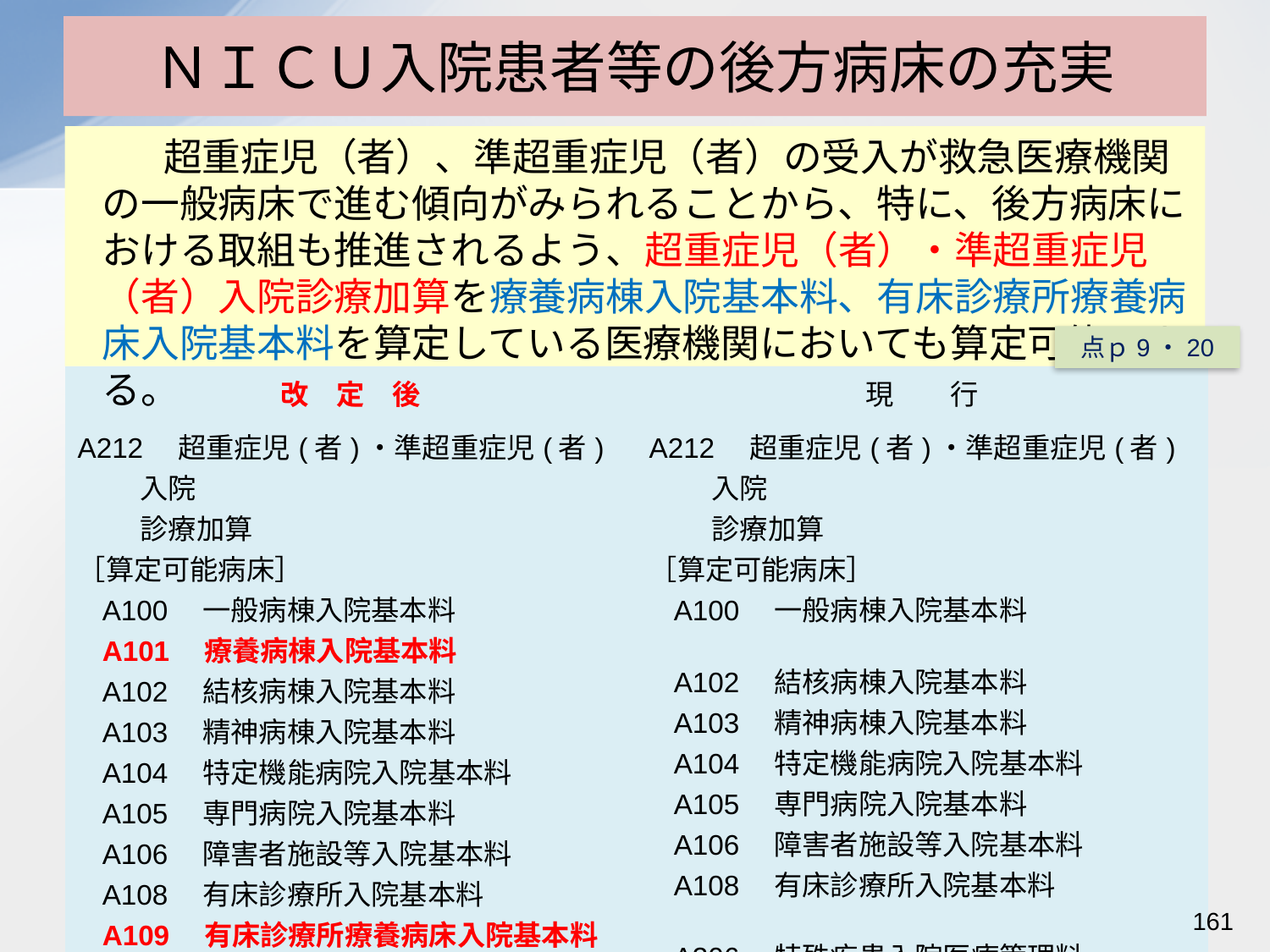

# ＮＩＣＵ入院患者等の後方病床の充実
　　 超重症児（者）、準超重症児（者）の受入が救急医療機関の一般病床で進む傾向がみられることから、特に、後方病床における取組も推進されるよう、超重症児（者）・準超重症児（者）入院診療加算を療養病棟入院基本料、有床診療所療養病床入院基本料を算定している医療機関においても算定可能とする。
点ｐ9・20
| 改　定　後 | 現　　行 |
| --- | --- |
| A212　超重症児(者)・準超重症児(者)入院 診療加算 ［算定可能病床］ A100　一般病棟入院基本料 A101　療養病棟入院基本料 A102　結核病棟入院基本料 A103　精神病棟入院基本料 A104　特定機能病院入院基本料 A105　専門病院入院基本料 A106　障害者施設等入院基本料 A108　有床診療所入院基本料 A109　有床診療所療養病床入院基本料 A306　特殊疾患入院医療管理料 A307　小児入院医療管理料 A309　特殊疾患病棟入院料 | A212　超重症児(者)・準超重症児(者)入院 診療加算 ［算定可能病床］ A100　一般病棟入院基本料 A102　結核病棟入院基本料 A103　精神病棟入院基本料 A104　特定機能病院入院基本料 A105　専門病院入院基本料 A106　障害者施設等入院基本料 A108　有床診療所入院基本料 A306　特殊疾患入院医療管理料 A307　小児入院医療管理料 A309　特殊疾患病棟入院料 |
161